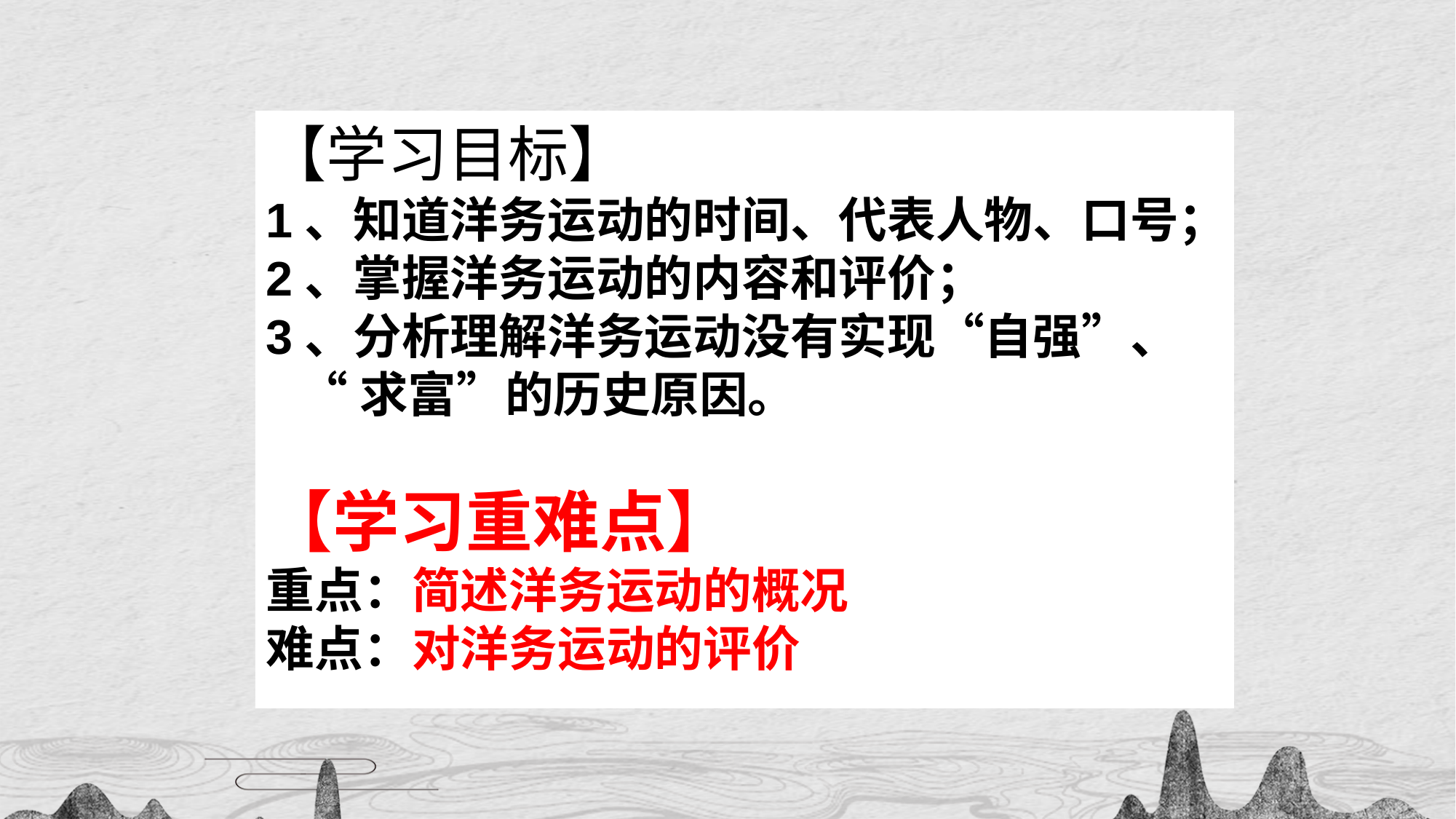

【学习目标】
1、知道洋务运动的时间、代表人物、口号；
2、掌握洋务运动的内容和评价；
3、分析理解洋务运动没有实现“自强”、
   “求富”的历史原因。

【学习重难点】
重点：简述洋务运动的概况
难点：对洋务运动的评价